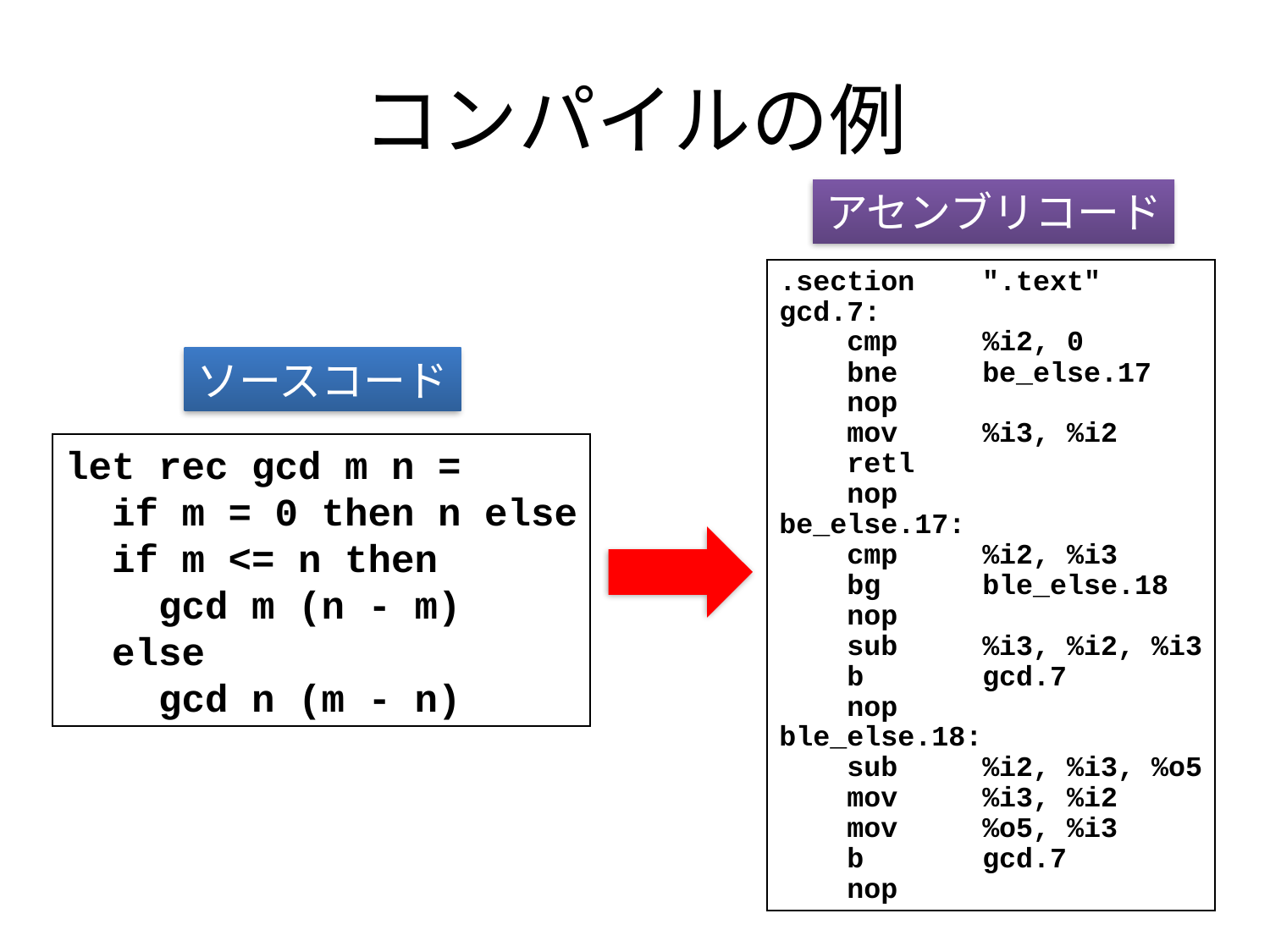

# コンパイルの例
アセンブリコード
.section    ".text"
gcd.7:
    cmp     %i2, 0
    bne     be_else.17
    nop
    mov     %i3, %i2
    retl
    nop
be_else.17:
    cmp     %i2, %i3
    bg      ble_else.18
    nop
    sub     %i3, %i2, %i3
    b       gcd.7
    nop
ble_else.18:
    sub     %i2, %i3, %o5
    mov     %i3, %i2
    mov     %o5, %i3
    b       gcd.7
    nop
ソースコード
let rec gcd m n =
  if m = 0 then n else
  if m <= n then
    gcd m (n - m)
  else
    gcd n (m - n)